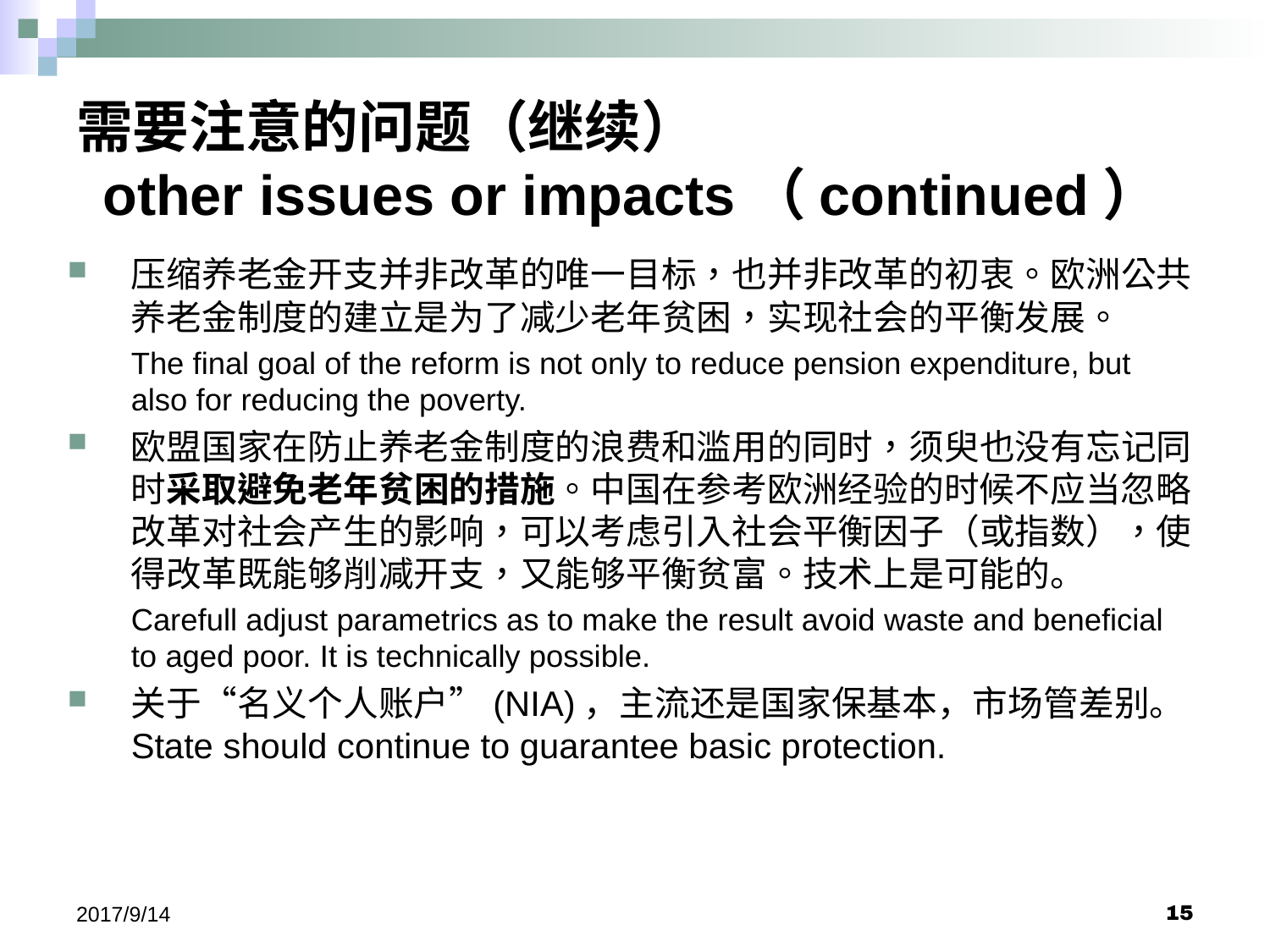

# 需要注意的问题（继续） other issues or impacts（continued）
压缩养老金开支并非改革的唯一目标，也并非改革的初衷。欧洲公共养老金制度的建立是为了减少老年贫困，实现社会的平衡发展。
The final goal of the reform is not only to reduce pension expenditure, but also for reducing the poverty.
欧盟国家在防止养老金制度的浪费和滥用的同时，须臾也没有忘记同时采取避免老年贫困的措施。中国在参考欧洲经验的时候不应当忽略改革对社会产生的影响，可以考虑引入社会平衡因子（或指数），使得改革既能够削减开支，又能够平衡贫富。技术上是可能的。
Carefull adjust parametrics as to make the result avoid waste and beneficial to aged poor. It is technically possible.
关于“名义个人账户”(NIA)，主流还是国家保基本，市场管差别。State should continue to guarantee basic protection.

2017/9/14
15